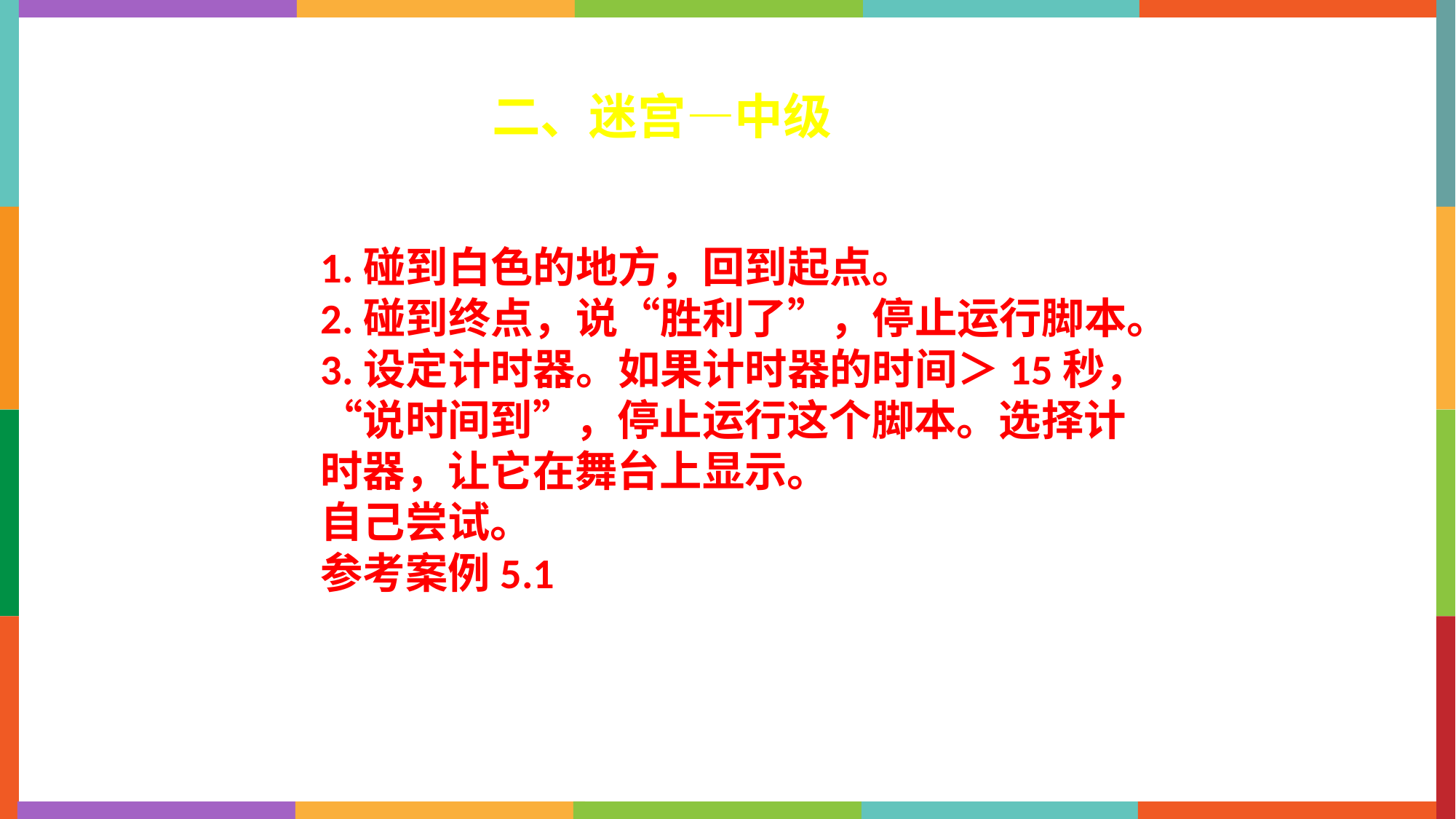

二、迷宫—中级
1.碰到白色的地方，回到起点。
2.碰到终点，说“胜利了”，停止运行脚本。
3.设定计时器。如果计时器的时间＞15秒，“说时间到”，停止运行这个脚本。选择计时器，让它在舞台上显示。
自己尝试。
参考案例5.1
Why to S4A 、Mixly 、Arduino...?